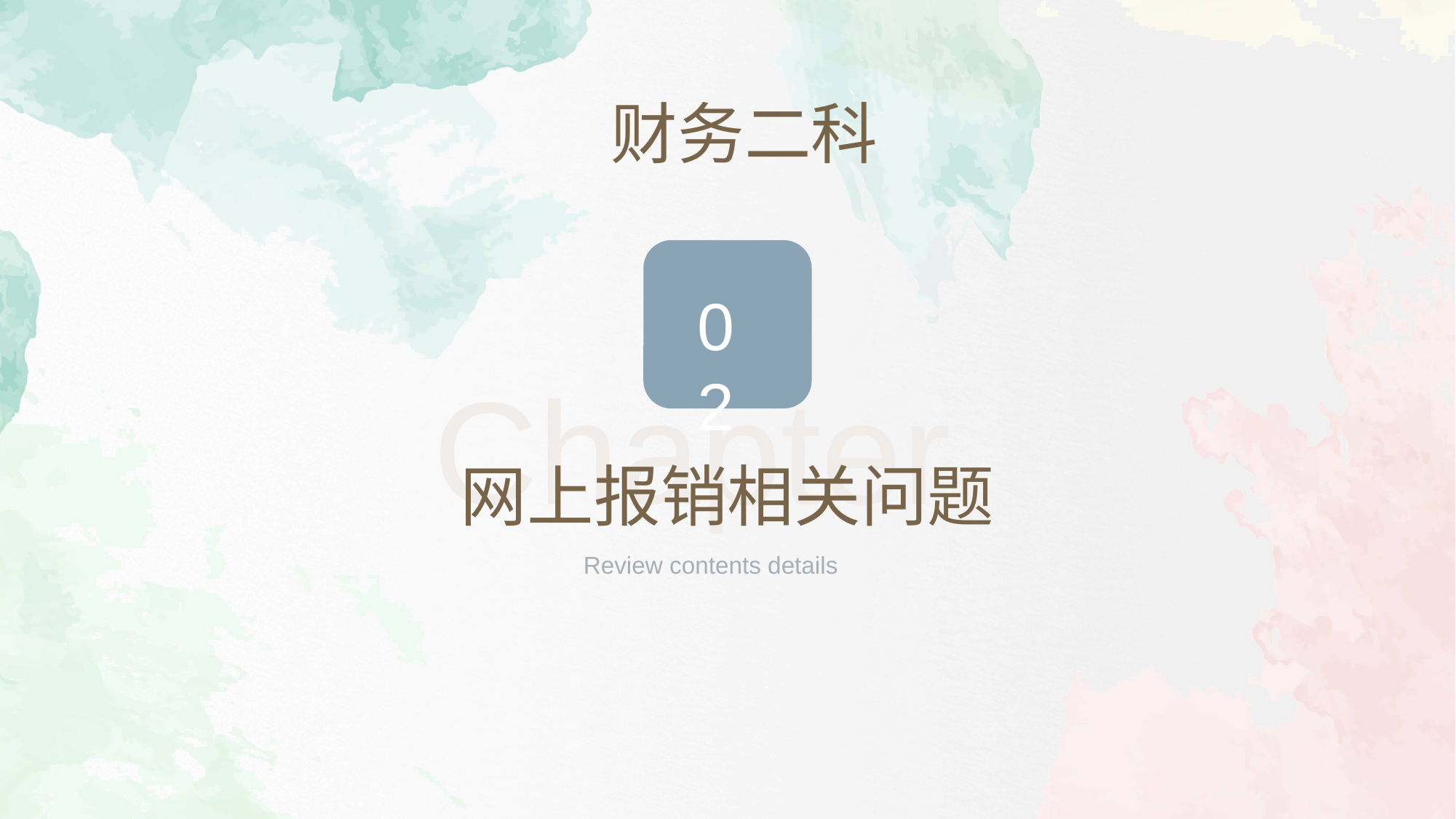

财务二科

02
Chapter
网上报销相关问题
Review contents details